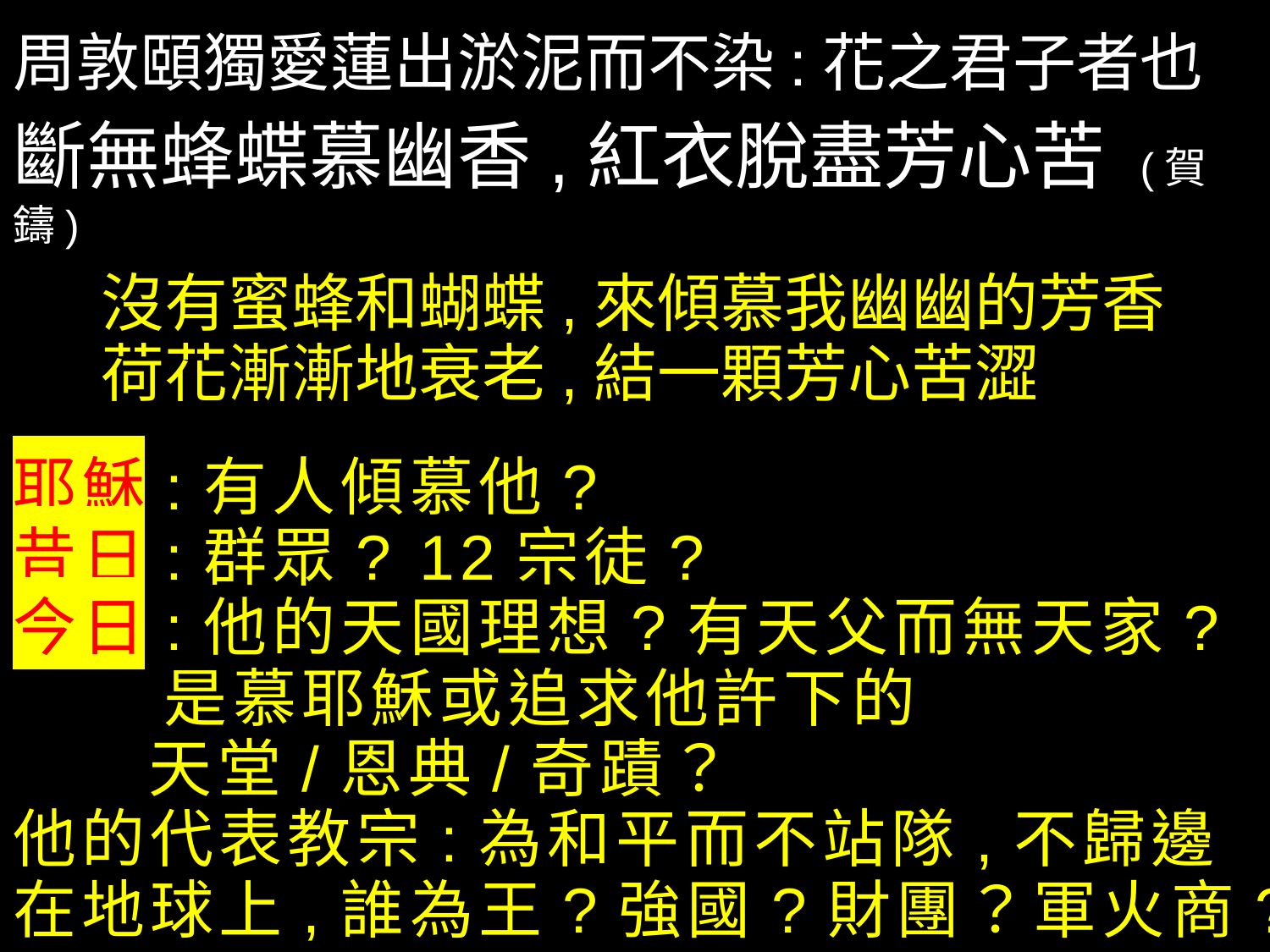

周敦頤獨愛蓮出淤泥而不染:花之君子者也
斷無蜂蝶慕幽香,紅衣脫盡芳心苦 (賀鑄)
  沒有蜜蜂和蝴蝶,來傾慕我幽幽的芳香
  荷花漸漸地衰老,結一顆芳心苦澀
耶穌:有人傾慕他?
昔日:群眾? 12宗徒?
今日:他的天國理想?有天父而無天家?
       是慕耶穌或追求他許下的
       天堂/恩典/奇蹟？
他的代表教宗:為和平而不站隊,不歸邊
在地球上,誰為王?強國?財團？軍火商?